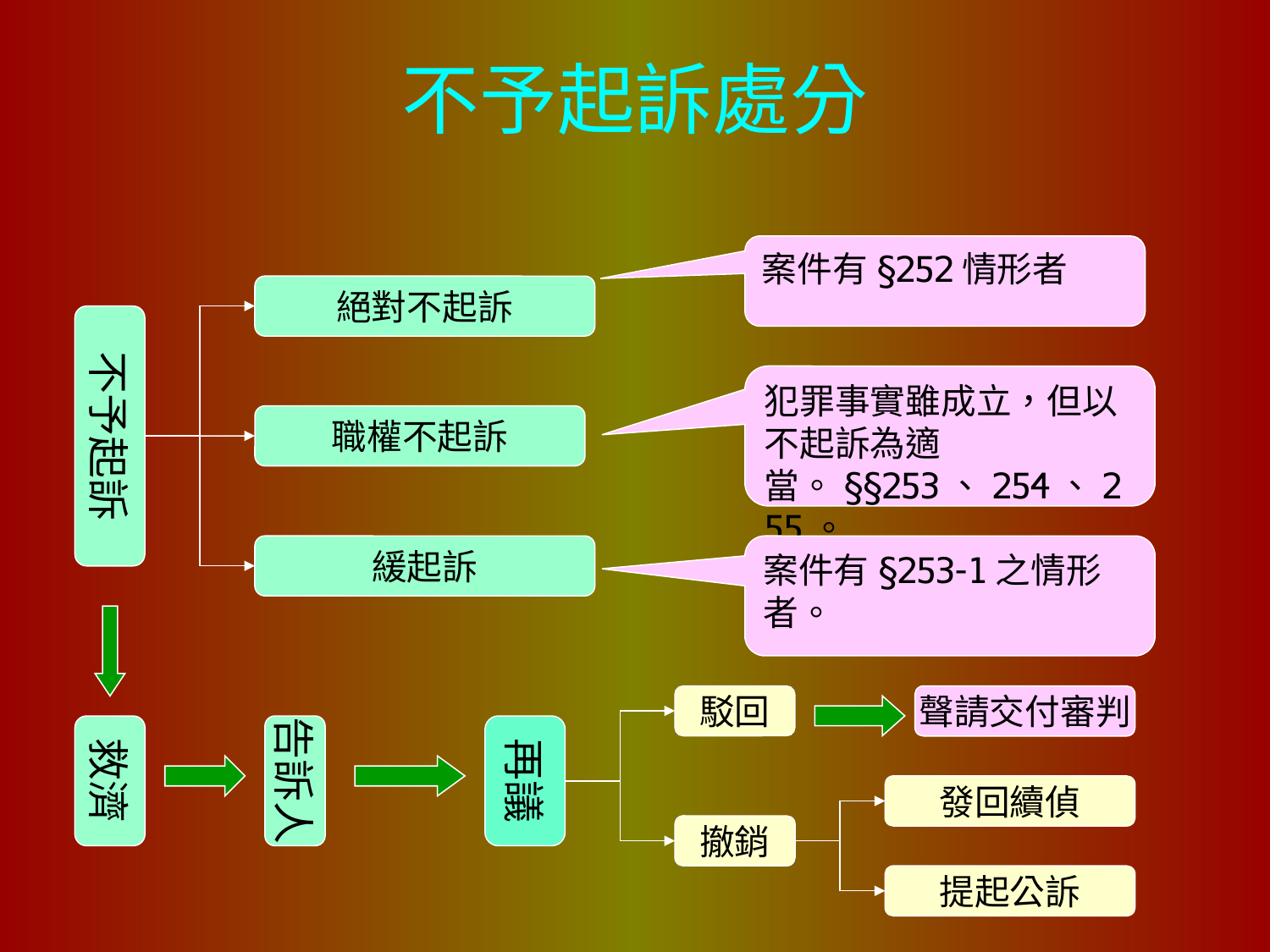

# 不予起訴處分
案件有§252情形者
絕對不起訴
不予起訴
犯罪事實雖成立，但以不起訴為適當。§§253、254、255。
職權不起訴
緩起訴
案件有§253-1之情形者。

駁回
聲請交付審判

救濟
告訴人
再議

發回續偵
撤銷
提起公訴